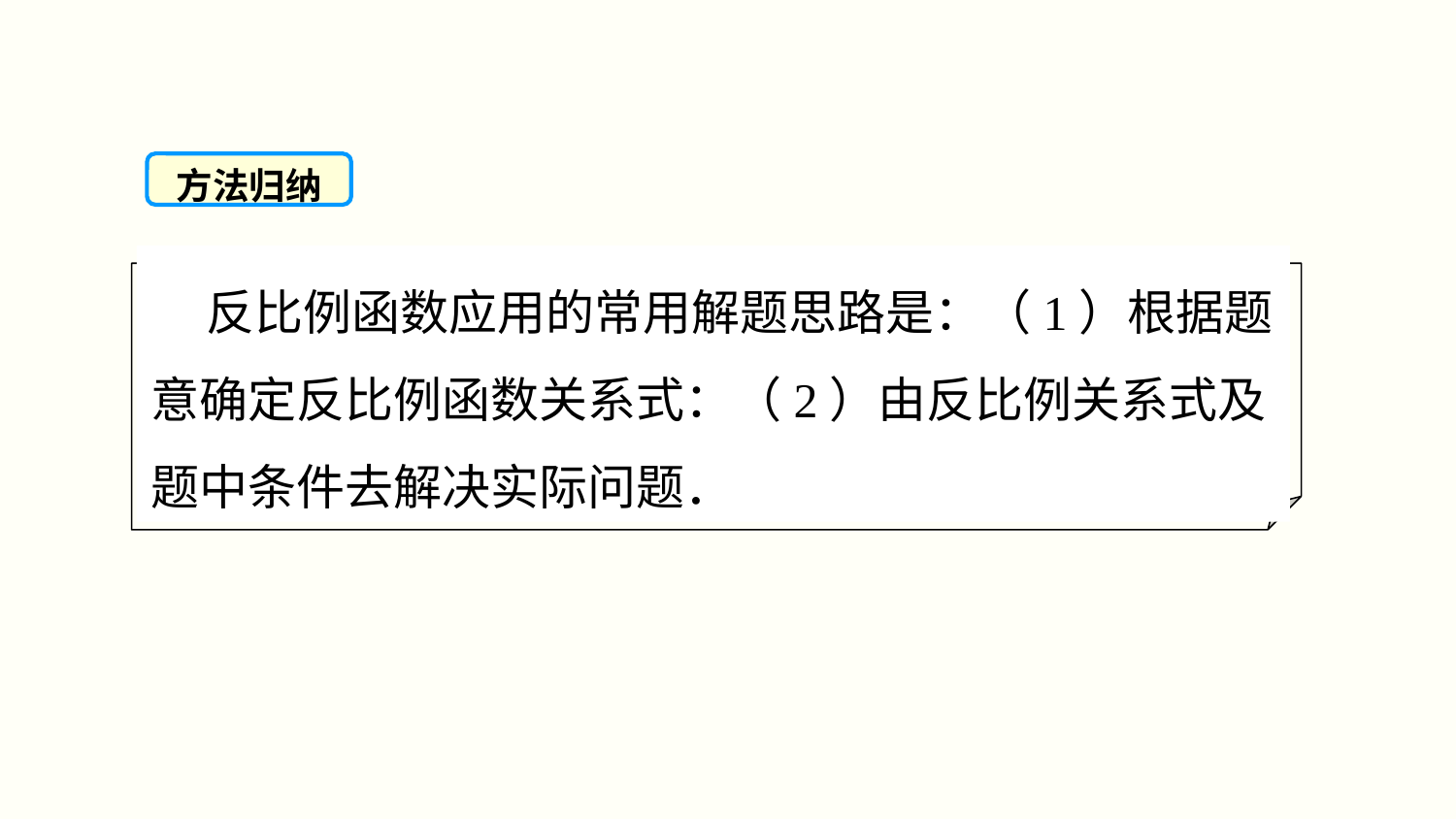

方法归纳
    反比例函数应用的常用解题思路是：（1）根据题意确定反比例函数关系式：（2）由反比例关系式及题中条件去解决实际问题．